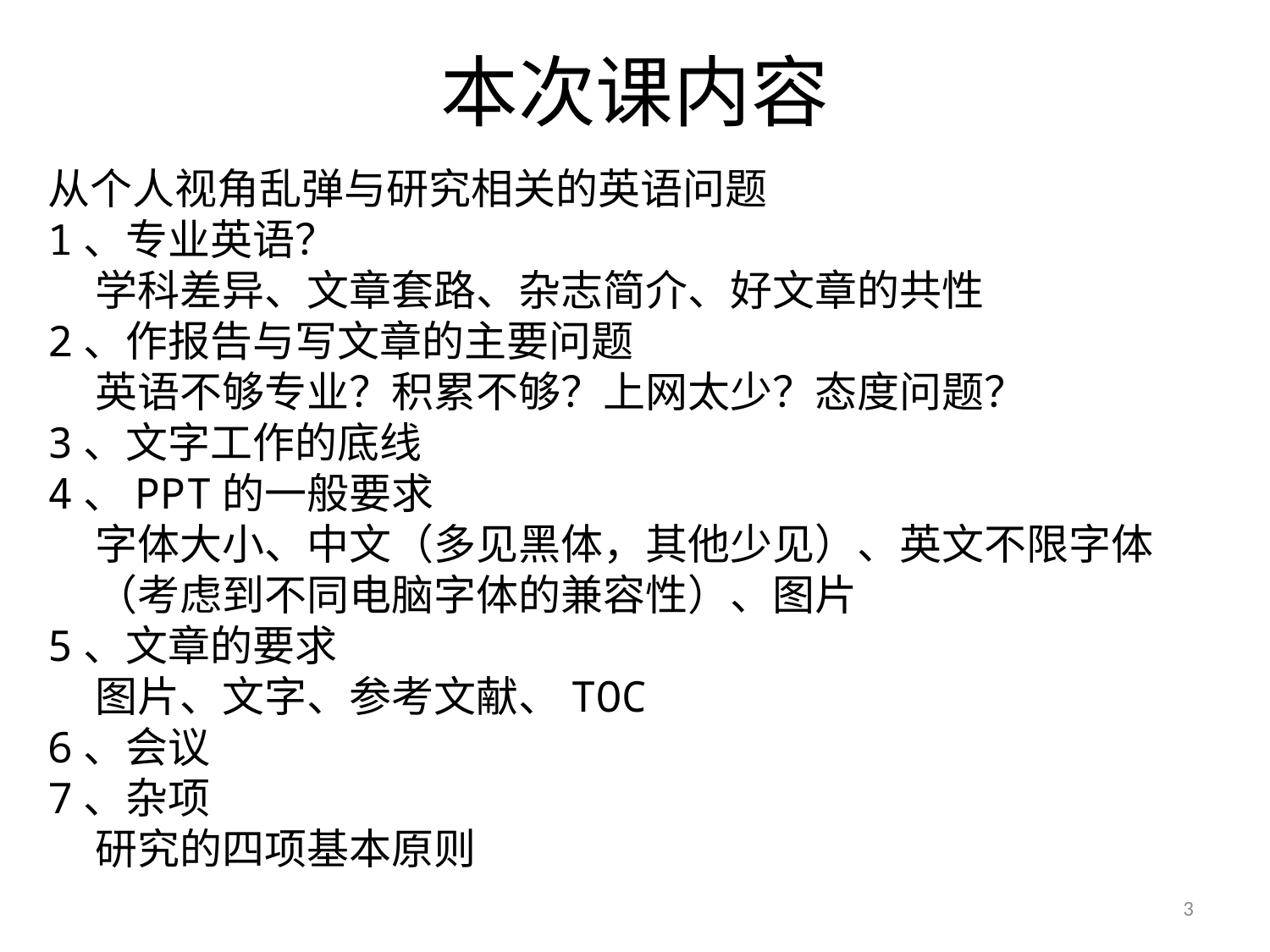

# 本次课内容
从个人视角乱弹与研究相关的英语问题
1、专业英语？
	学科差异、文章套路、杂志简介、好文章的共性
2、作报告与写文章的主要问题
	英语不够专业？积累不够？上网太少？态度问题？
3、文字工作的底线
4、PPT的一般要求
	字体大小、中文（多见黑体，其他少见）、英文不限字体（考虑到不同电脑字体的兼容性）、图片
5、文章的要求
	图片、文字、参考文献、TOC
6、会议
7、杂项
	研究的四项基本原则
3